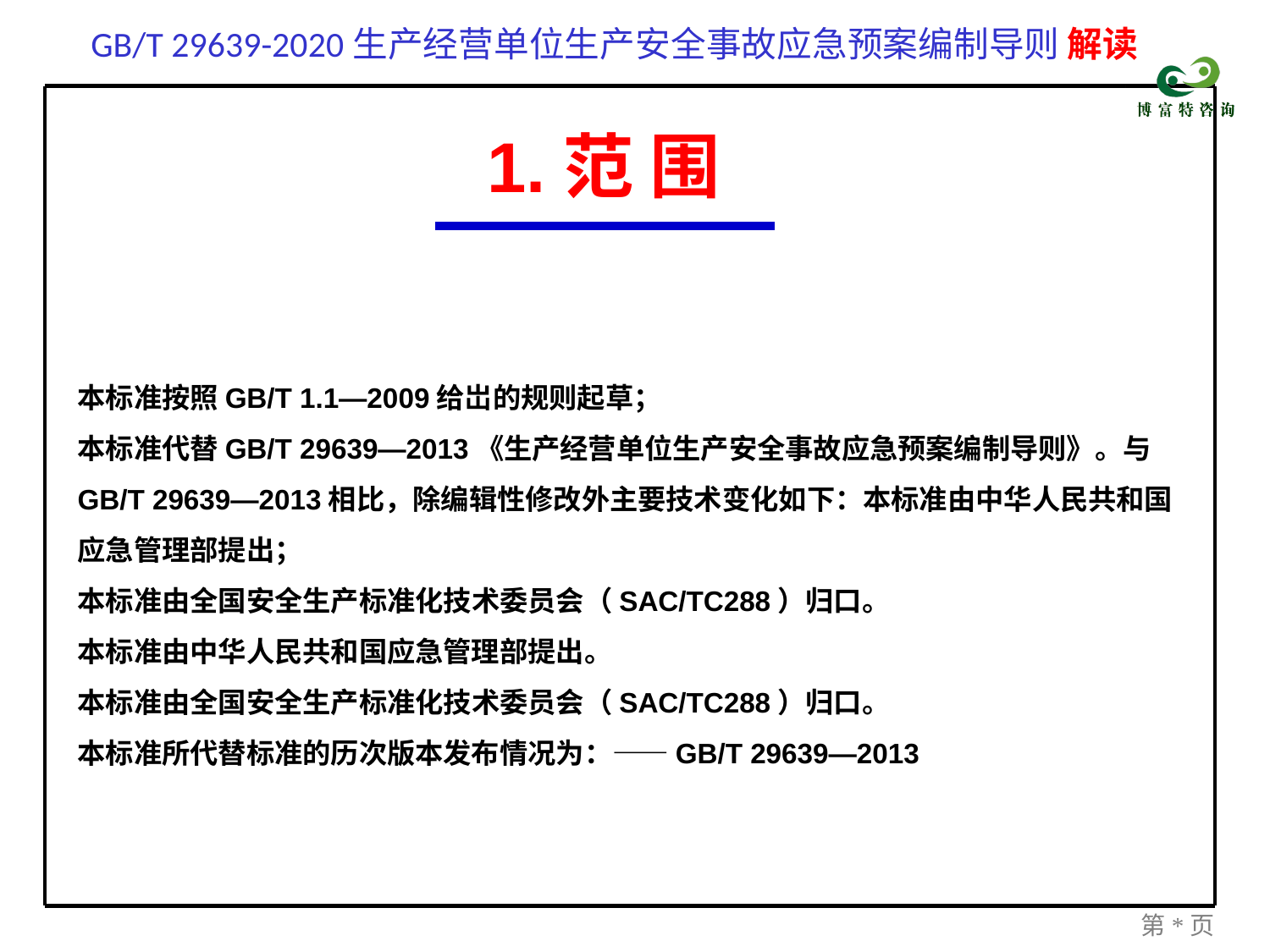

1.范 围
本标准按照GB/T 1.1—2009给岀的规则起草；
本标准代替GB/T 29639—2013《生产经营单位生产安全事故应急预案编制导则》。与 GB/T 29639—2013相比，除编辑性修改外主要技术变化如下：本标准由中华人民共和国应急管理部提出；
本标准由全国安全生产标准化技术委员会（SAC/TC288）归口。
本标准由中华人民共和国应急管理部提出。
本标准由全国安全生产标准化技术委员会（SAC/TC288）归口。
本标准所代替标准的历次版本发布情况为：——GB/T 29639—2013